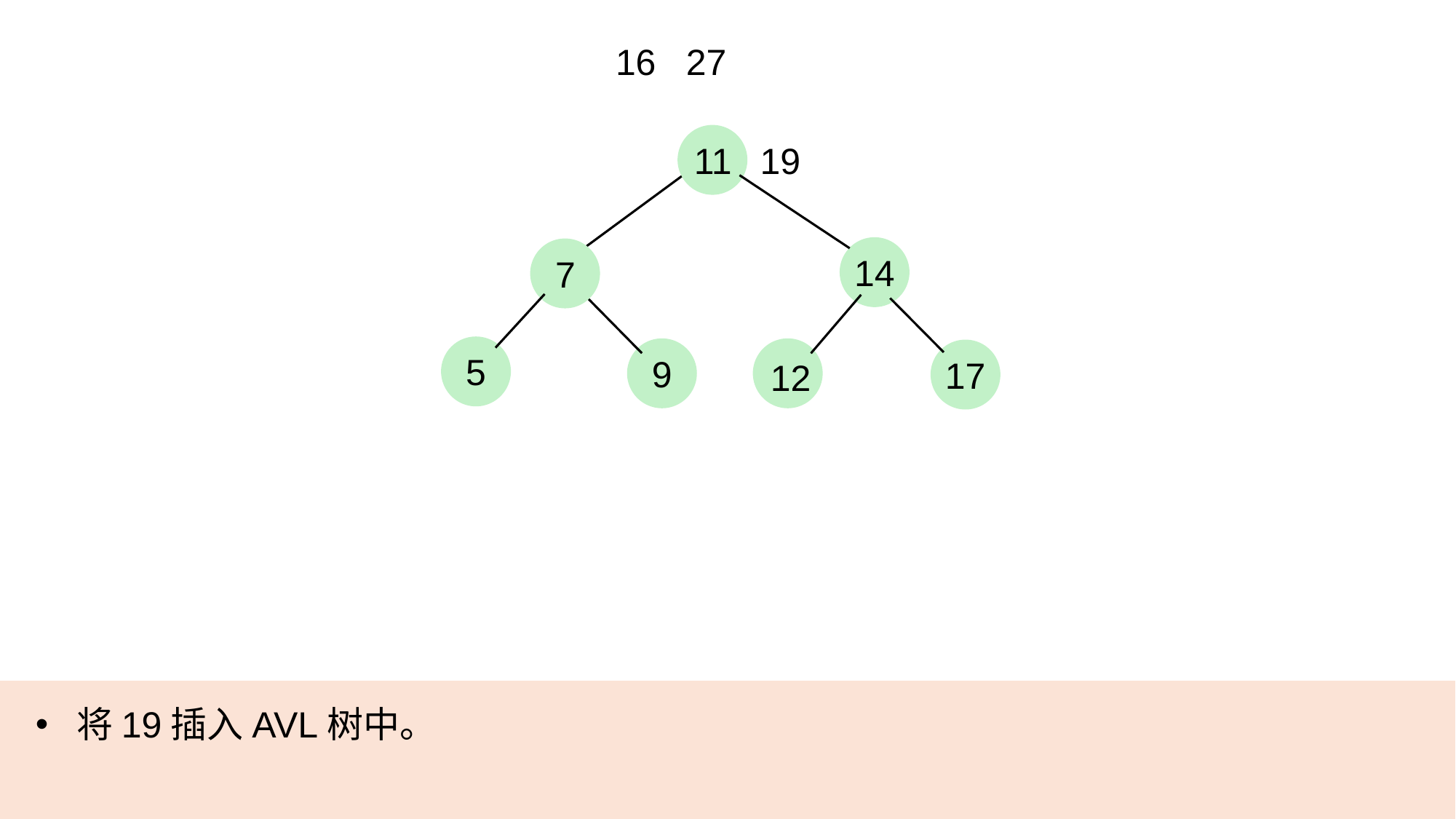

16
27

19
11

14
7

5
9
17
12

将19插入AVL树中。